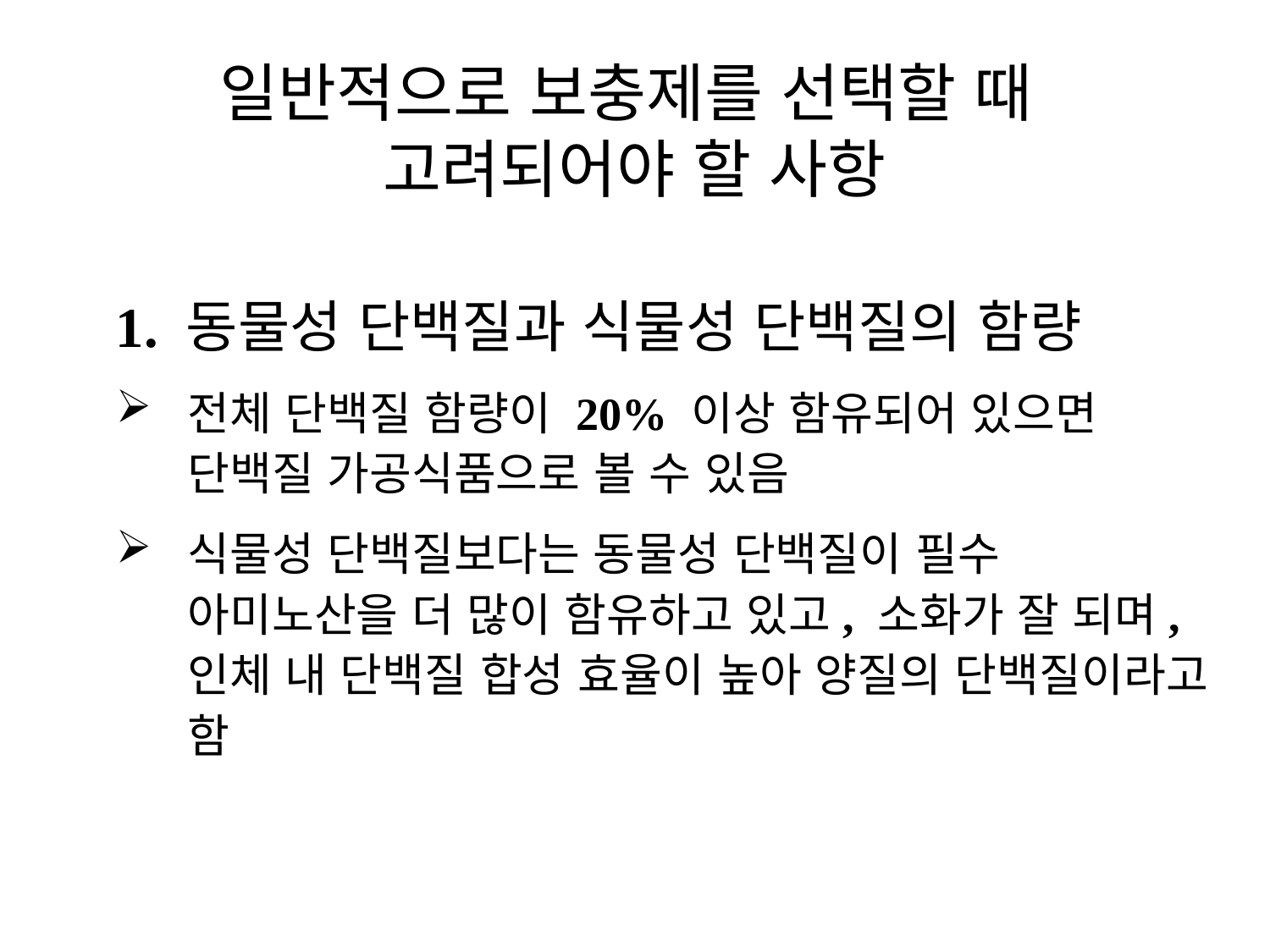

# 일반적으로 보충제를 선택할 때 고려되어야 할 사항
1. 동물성 단백질과 식물성 단백질의 함량
전체 단백질 함량이 20% 이상 함유되어 있으면 단백질 가공식품으로 볼 수 있음
식물성 단백질보다는 동물성 단백질이 필수 아미노산을 더 많이 함유하고 있고, 소화가 잘 되며, 인체 내 단백질 합성 효율이 높아 양질의 단백질이라고 함